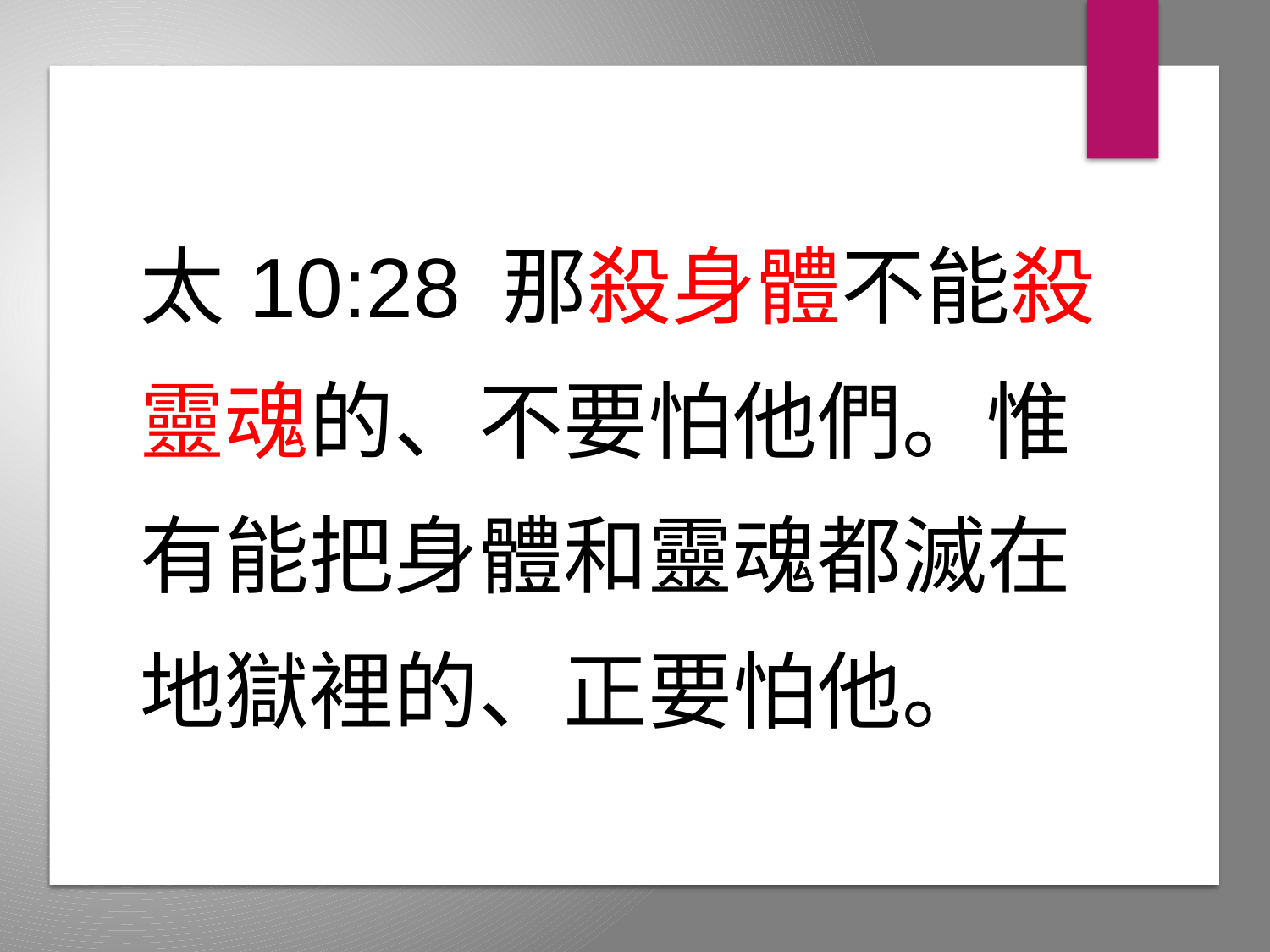

太10:28 那殺身體不能殺靈魂的、不要怕他們。惟有能把身體和靈魂都滅在地獄裡的、正要怕他。